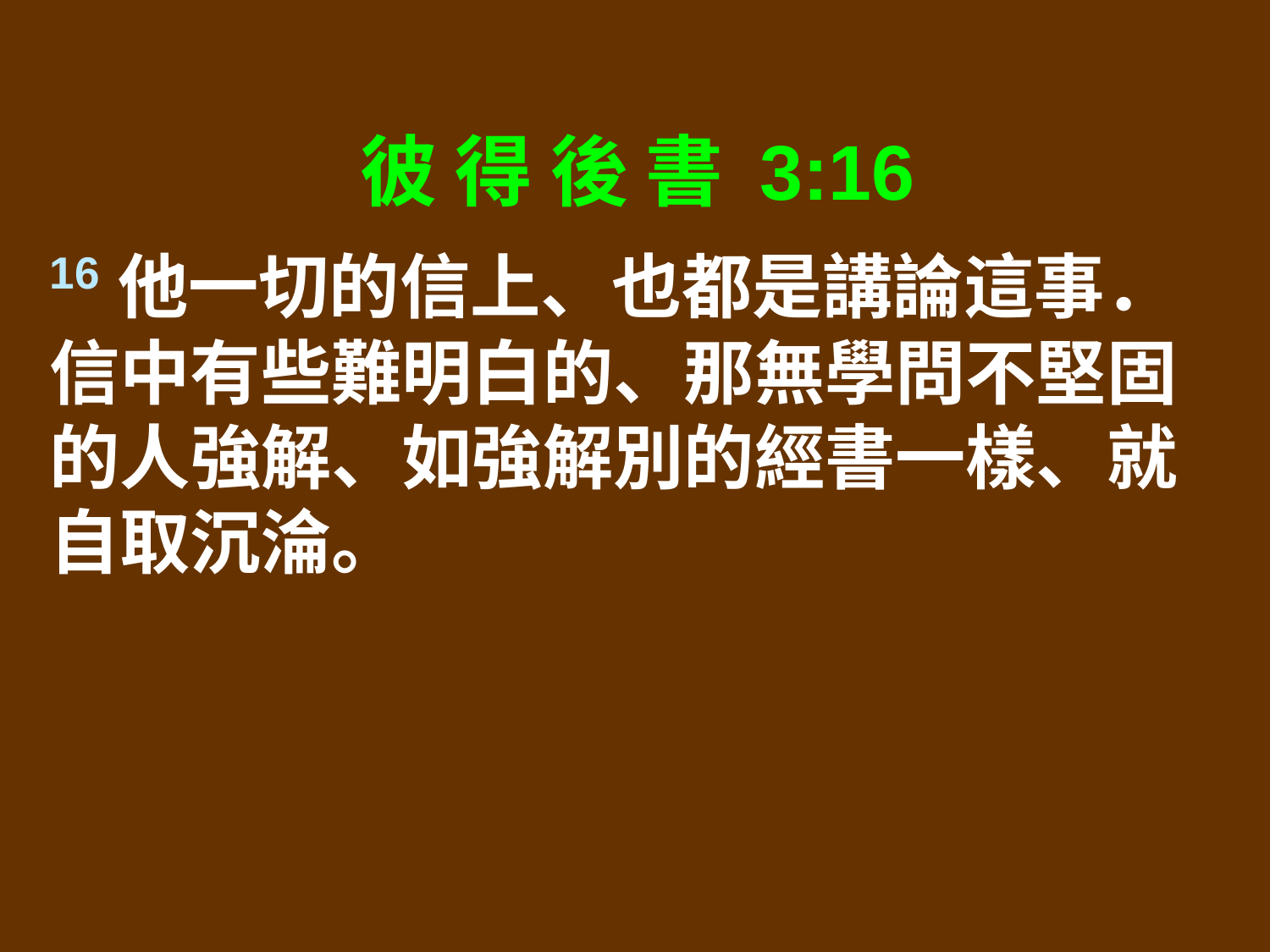

彼 得 後 書 3:16
16他一切的信上、也都是講論這事．信中有些難明白的、那無學問不堅固的人強解、如強解別的經書一樣、就自取沉淪。